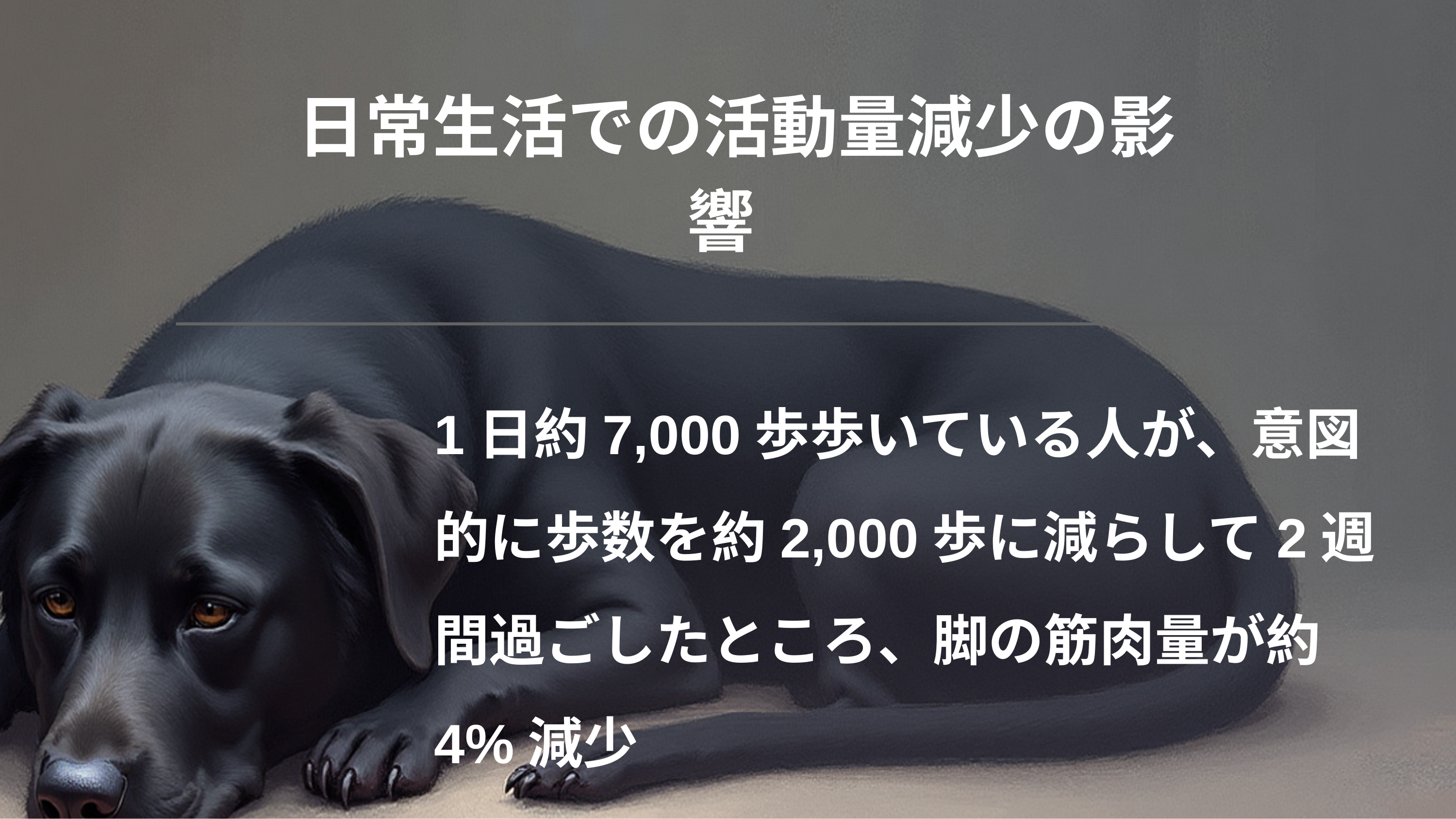

日常生活での活動量減少の影響

1日約7,000歩歩いている人が、意図的に歩数を約2,000歩に減らして2週間過ごしたところ、脚の筋肉量が約4%減少